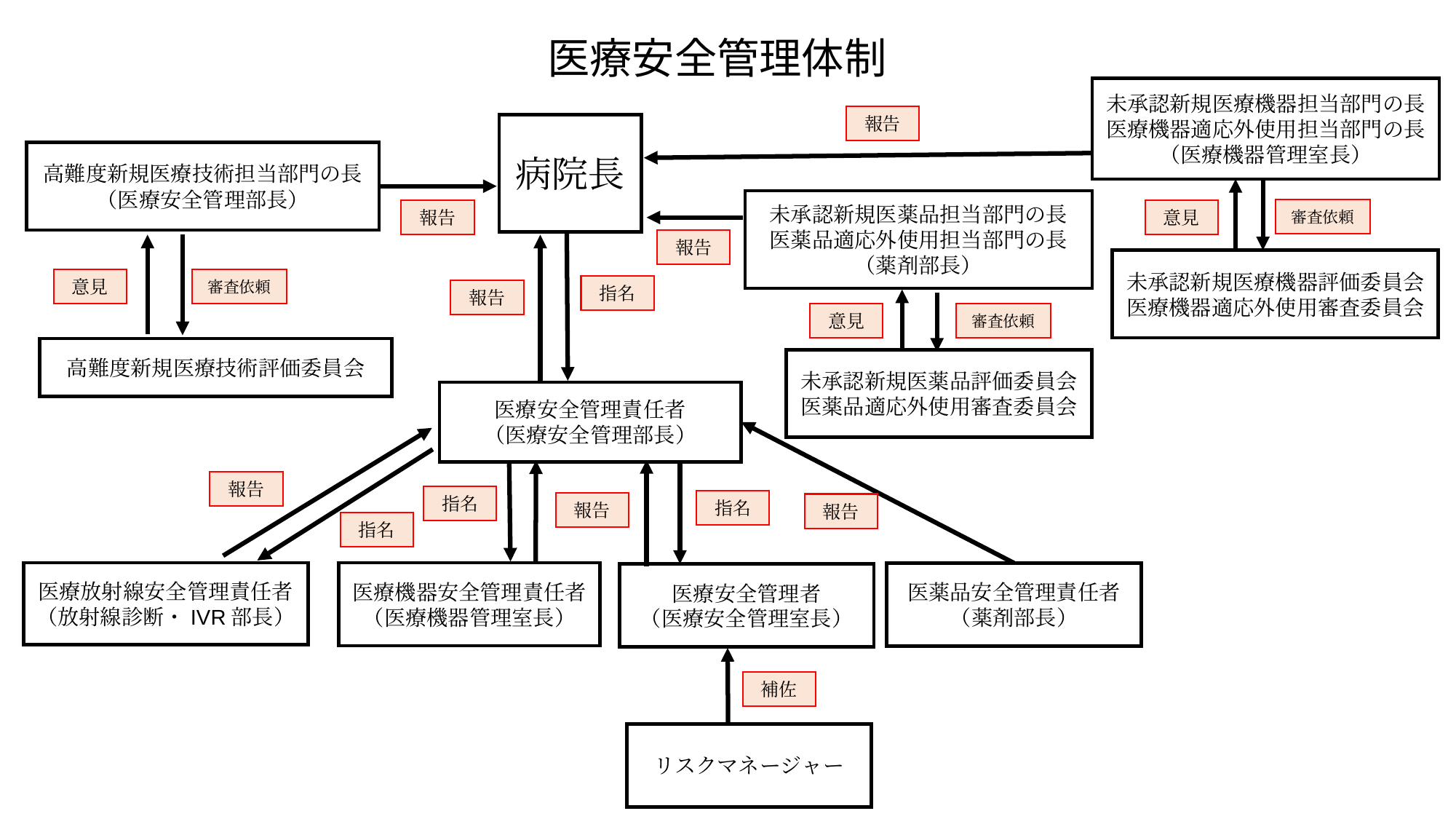

医療安全管理体制
未承認新規医療機器担当部門の長
医療機器適応外使用担当部門の長
（医療機器管理室長）
報告
病院長
高難度新規医療技術担当部門の長
（医療安全管理部長）
未承認新規医薬品担当部門の長
医薬品適応外使用担当部門の長
（薬剤部長）
審査依頼
報告
意見
報告
未承認新規医療機器評価委員会
医療機器適応外使用審査委員会
意見
審査依頼
指名
報告
意見
審査依頼
高難度新規医療技術評価委員会
未承認新規医薬品評価委員会
医薬品適応外使用審査委員会
医療安全管理責任者
（医療安全管理部長）
報告
指名
指名
報告
報告
指名
医療放射線安全管理責任者
（放射線診断・IVR部長）
医療機器安全管理責任者
（医療機器管理室長）
医薬品安全管理責任者
（薬剤部長）
医療安全管理者
（医療安全管理室長）
補佐
リスクマネージャー